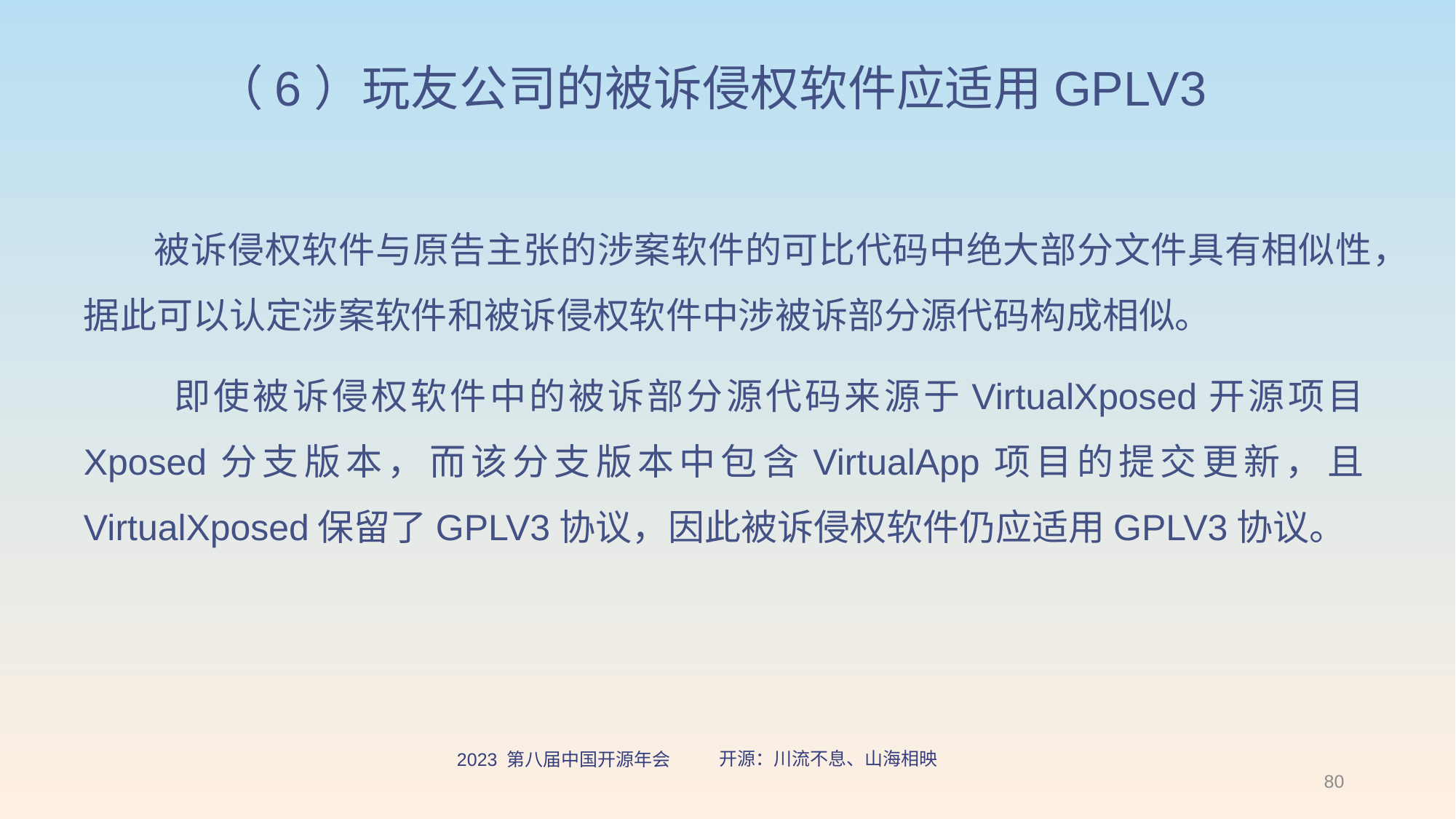

# （6）玩友公司的被诉侵权软件应适用GPLV3
       被诉侵权软件与原告主张的涉案软件的可比代码中绝大部分文件具有相似性，据此可以认定涉案软件和被诉侵权软件中涉被诉部分源代码构成相似。
       即使被诉侵权软件中的被诉部分源代码来源于VirtualXposed开源项目Xposed分支版本，而该分支版本中包含VirtualApp项目的提交更新，且VirtualXposed保留了GPLV3协议，因此被诉侵权软件仍应适用GPLV3协议。
80